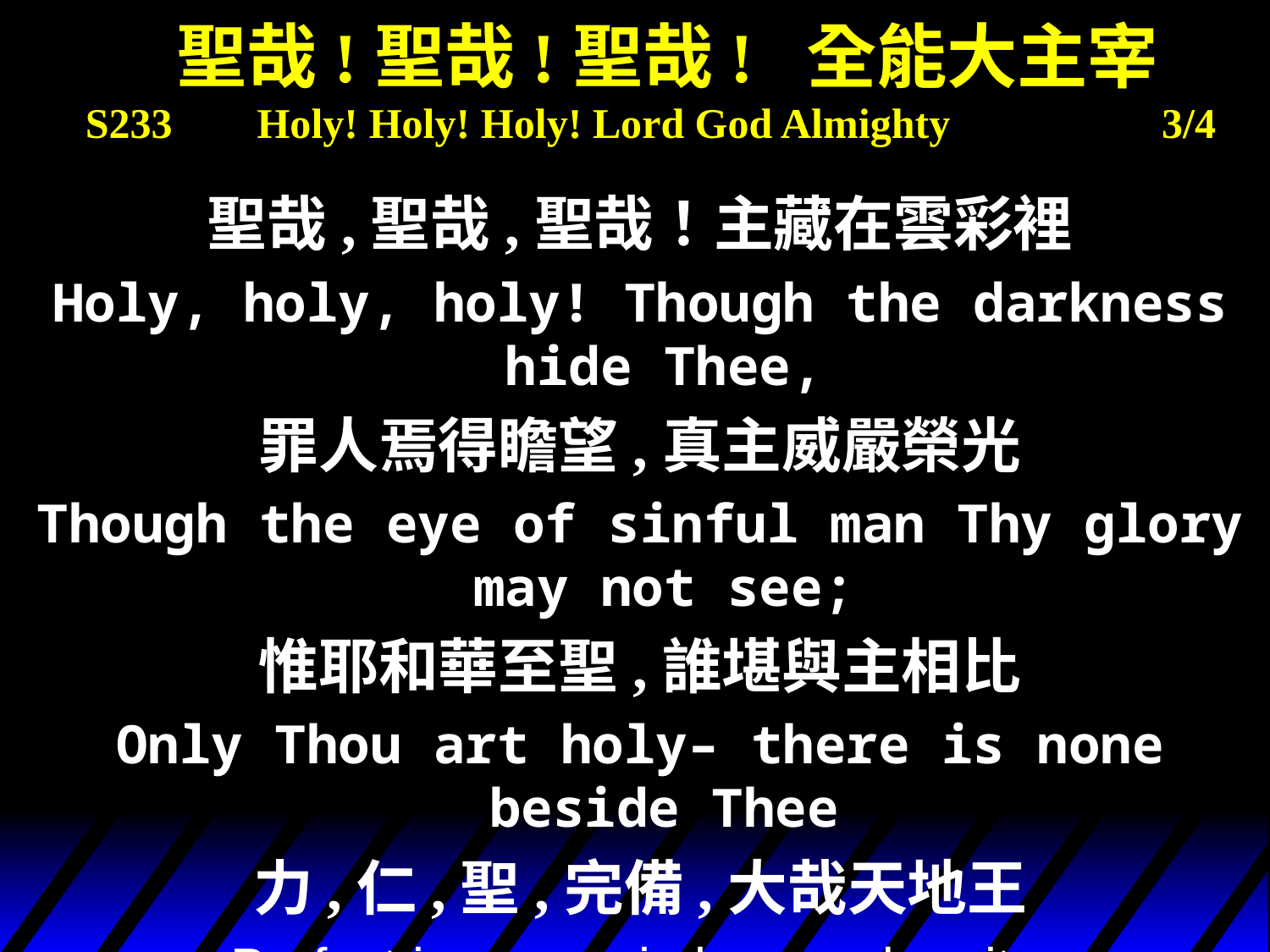

# 聖哉!聖哉!聖哉!  全能大主宰 S233        Holy! Holy! Holy! Lord God Almighty                    3/4
聖哉,聖哉,聖哉！主藏在雲彩裡
Holy, holy, holy! Though the darkness hide Thee,
罪人焉得瞻望,真主威嚴榮光
Though the eye of sinful man Thy glory may not see;
惟耶和華至聖,誰堪與主相比
Only Thou art holy– there is none beside Thee
力,仁,聖,完備,大哉天地王
Perfect in power, in love and purity.